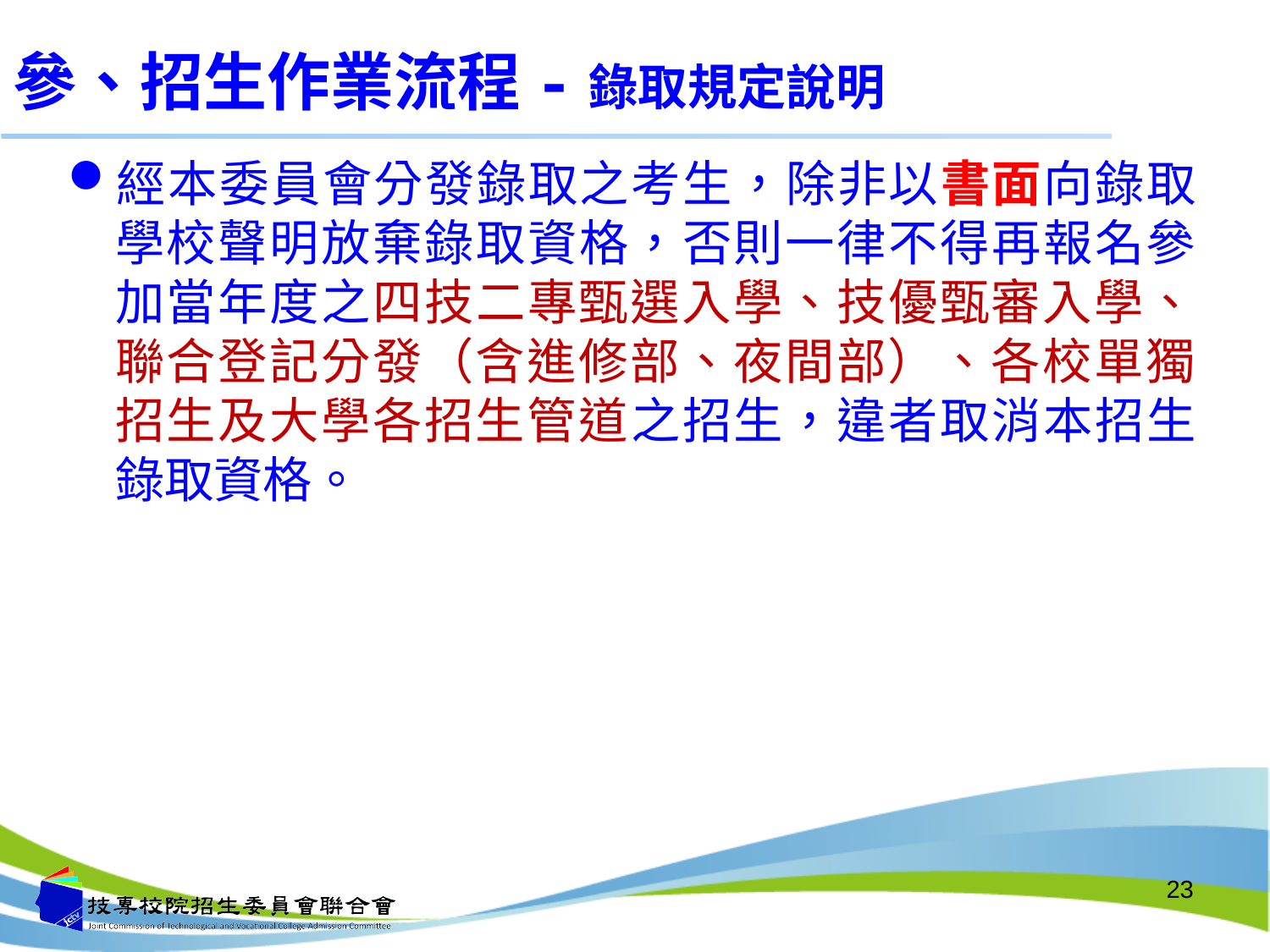

# 參、招生作業流程-錄取規定說明
經本委員會分發錄取之考生，除非以書面向錄取學校聲明放棄錄取資格，否則一律不得再報名參加當年度之四技二專甄選入學、技優甄審入學、聯合登記分發（含進修部、夜間部）、各校單獨招生及大學各招生管道之招生，違者取消本招生錄取資格。

23